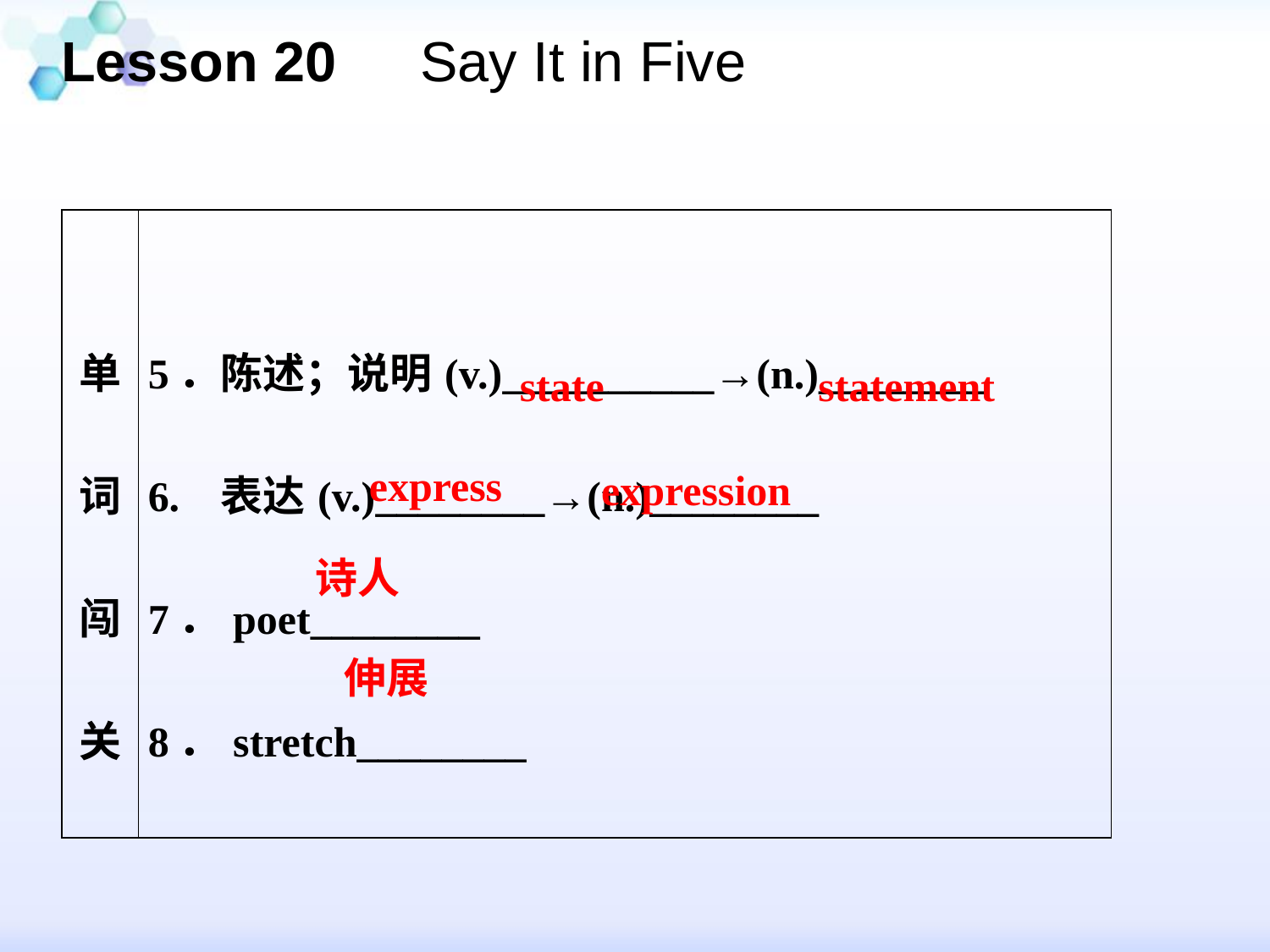

Lesson 20　Say It in Five
| 单 词 闯 关 | 5．陈述；说明(v.)\_\_\_\_\_\_\_\_\_\_→(n.)\_\_\_\_\_\_\_\_ 6. 表达(v.)\_\_\_\_\_\_\_\_→(n.)\_\_\_\_\_\_\_\_ 7．poet\_\_\_\_\_\_\_\_ 8．stretch\_\_\_\_\_\_\_\_ |
| --- | --- |
state
statement
express
expression
诗人
伸展